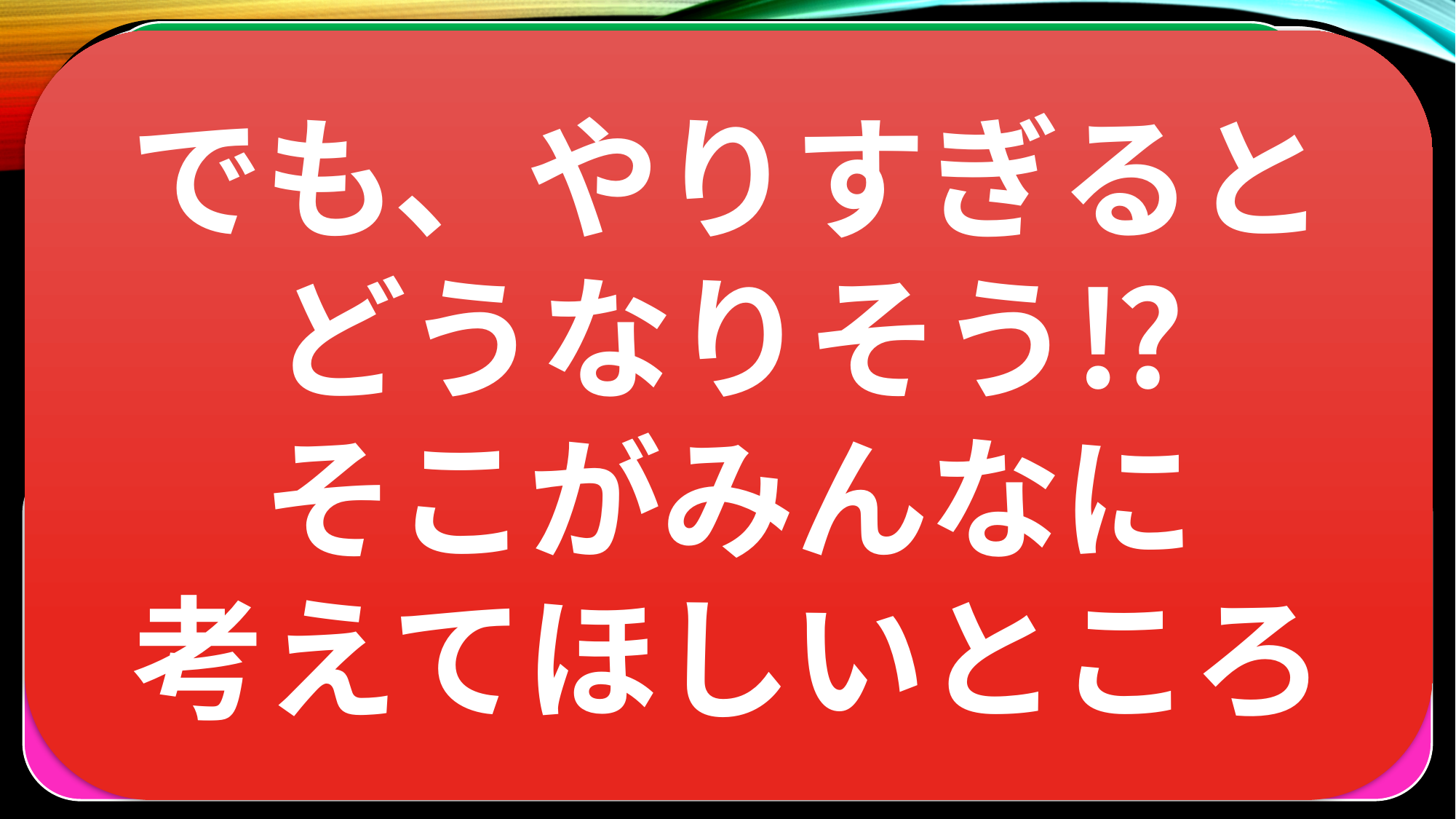

スポンサーが付くように
お客さんが入るように
➡お金を稼ぐために
Ｂリーグの開会式の
演出の画像
でも、やりすぎると
どうなりそう⁉
そこがみんなに
考えてほしいところ
#

ルールを
変えていくことも必要